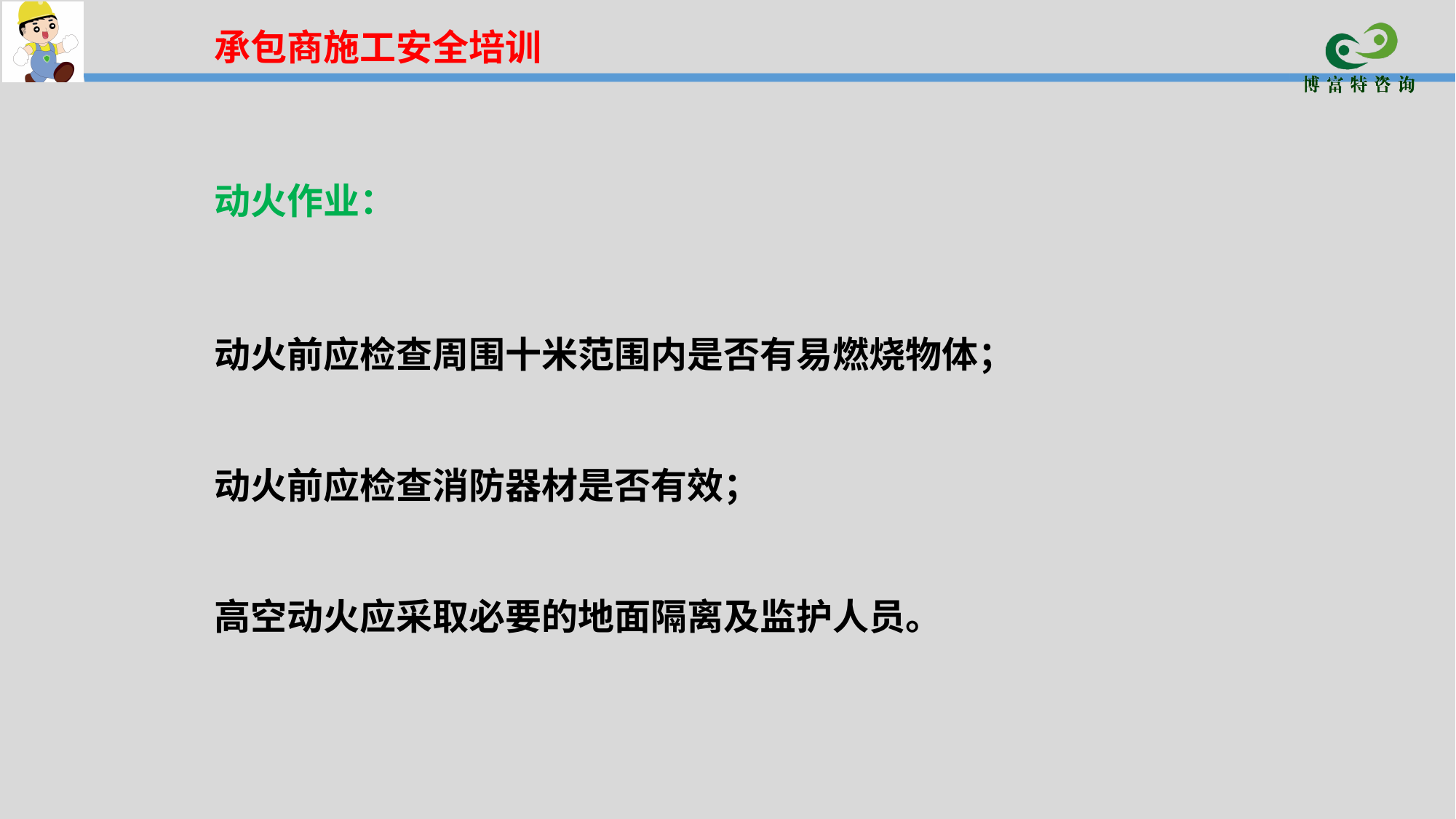

承包商施工安全培训
动火作业：

动火前应检查周围十米范围内是否有易燃烧物体；

动火前应检查消防器材是否有效；

高空动火应采取必要的地面隔离及监护人员。
# 19